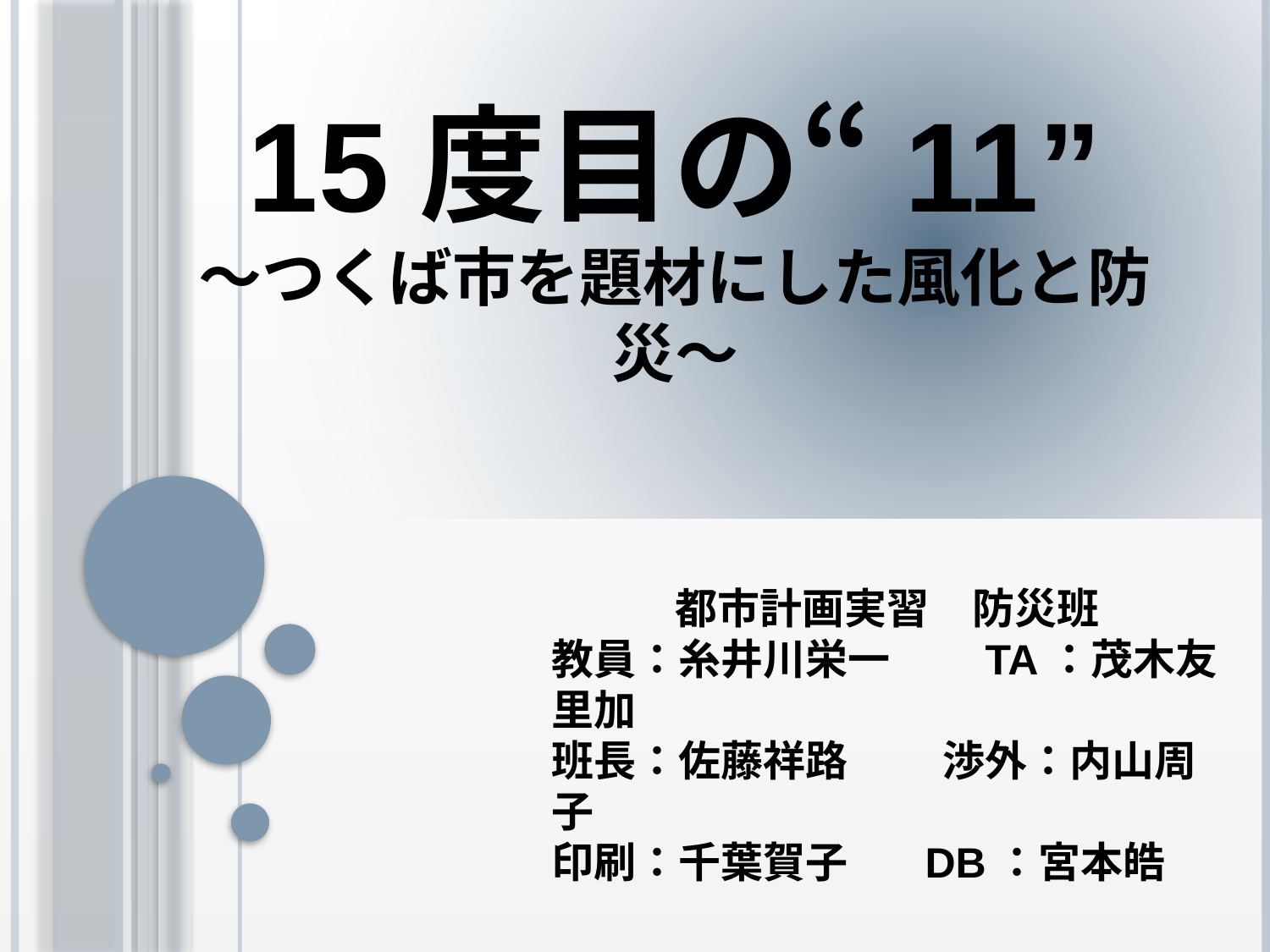

# 15度目の“11” ～つくば市を題材にした風化と防災～
都市計画実習　防災班
教員：糸井川栄一　　TA：茂木友里加
班長：佐藤祥路　　 渉外：内山周子
印刷：千葉賀子       DB：宮本皓